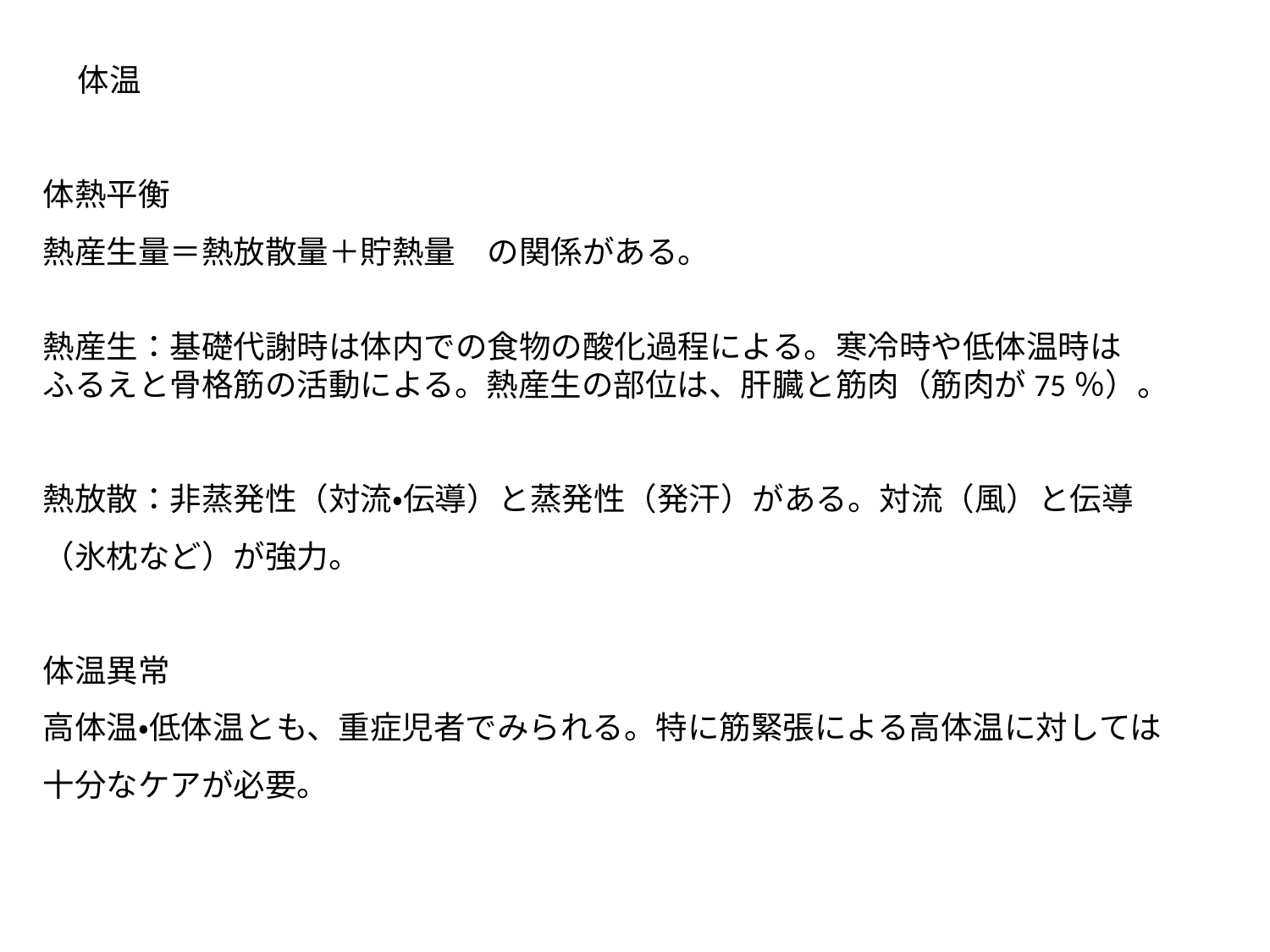

体温
体熱平衡
熱産生量＝熱放散量＋貯熱量　の関係がある。

熱産生：基礎代謝時は体内での食物の酸化過程による。寒冷時や低体温時は
ふるえと骨格筋の活動による。熱産生の部位は、肝臓と筋肉（筋肉が75％）。

熱放散：非蒸発性（対流・伝導）と蒸発性（発汗）がある。対流（風）と伝導
（氷枕など）が強力。

体温異常
高体温・低体温とも、重症児者でみられる。特に筋緊張による高体温に対しては
十分なケアが必要。